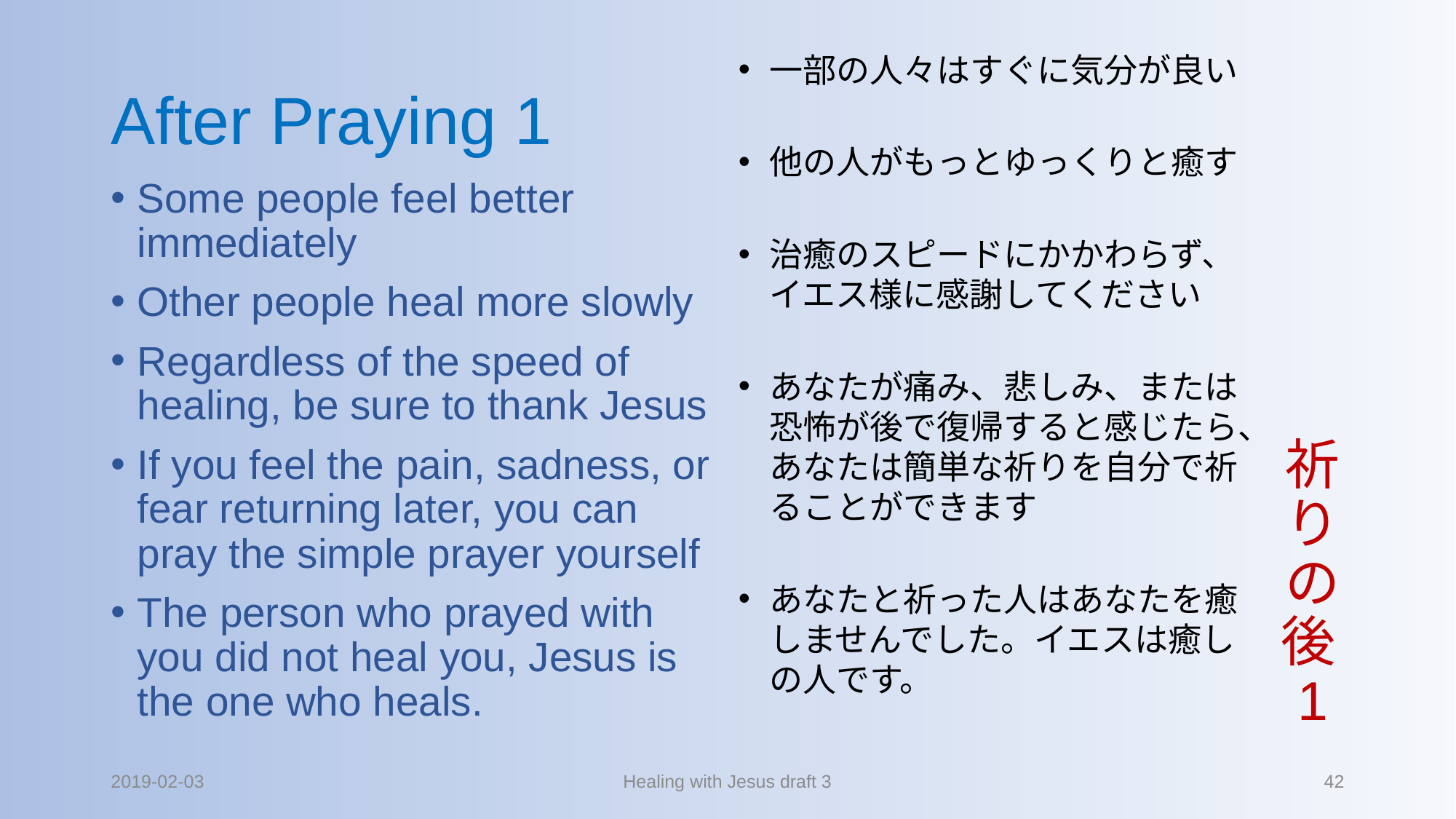

# After Praying 1
一部の人々はすぐに気分が良い
他の人がもっとゆっくりと癒す
治癒のスピードにかかわらず、イエス様に感謝してください
あなたが痛み、悲しみ、または恐怖が後で復帰すると感じたら、あなたは簡単な祈りを自分で祈ることができます
あなたと祈った人はあなたを癒しませんでした。イエスは癒しの人です。
祈りの後1
Some people feel better immediately
Other people heal more slowly
Regardless of the speed of healing, be sure to thank Jesus
If you feel the pain, sadness, or fear returning later, you can pray the simple prayer yourself
The person who prayed with you did not heal you, Jesus is the one who heals.
2019-02-03
Healing with Jesus draft 3
42